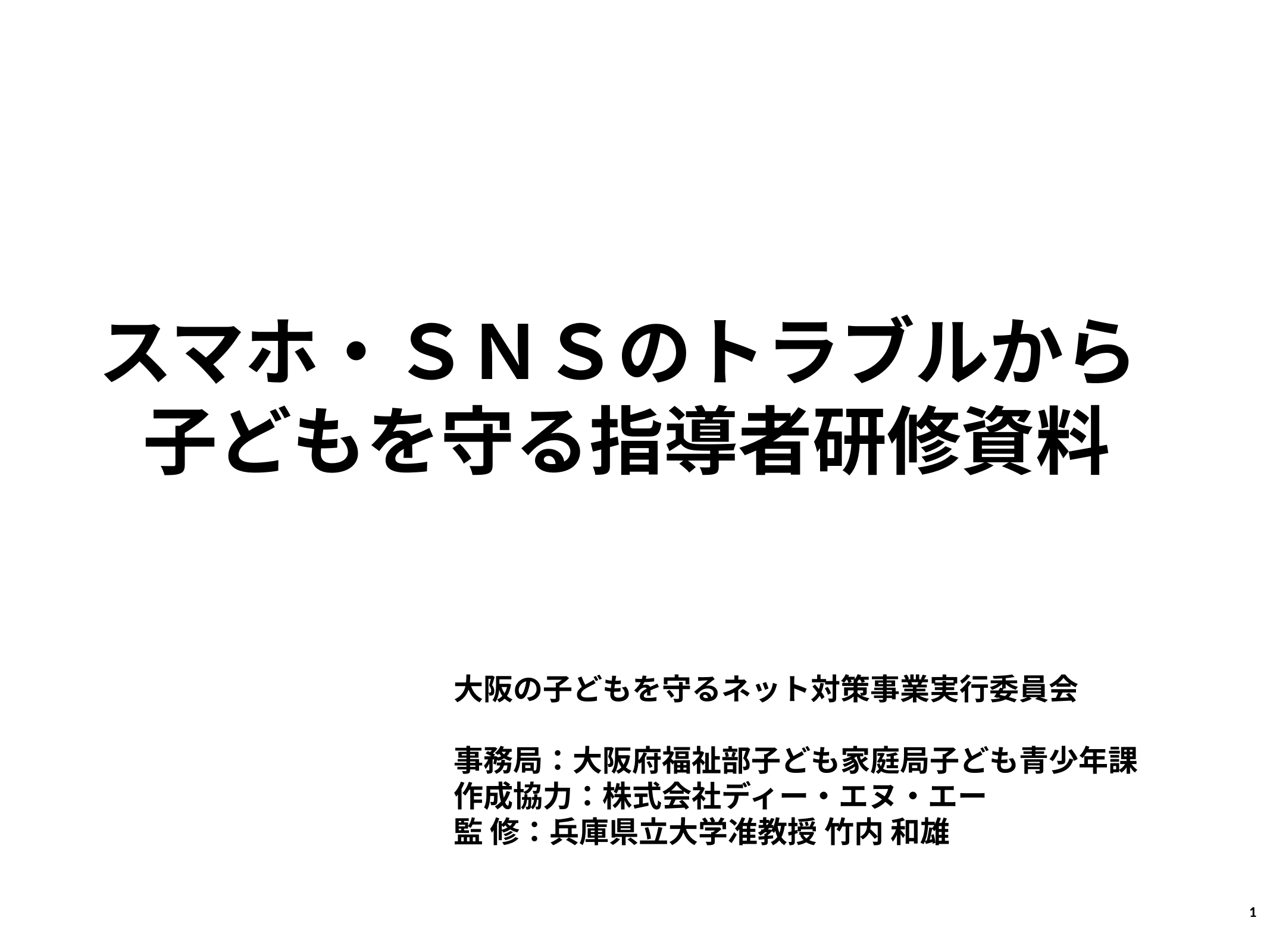

スマホ・ＳＮＳのトラブルから
⼦どもを守る指導者研修資料
⼤阪の⼦どもを守るネット対策事業実⾏委員会

事務局：⼤阪府福祉部子ども家庭局子ども⻘少年課
作成協⼒：株式会社ディー・エヌ・エー
監 修：兵庫県⽴⼤学准教授 竹内 和雄
1